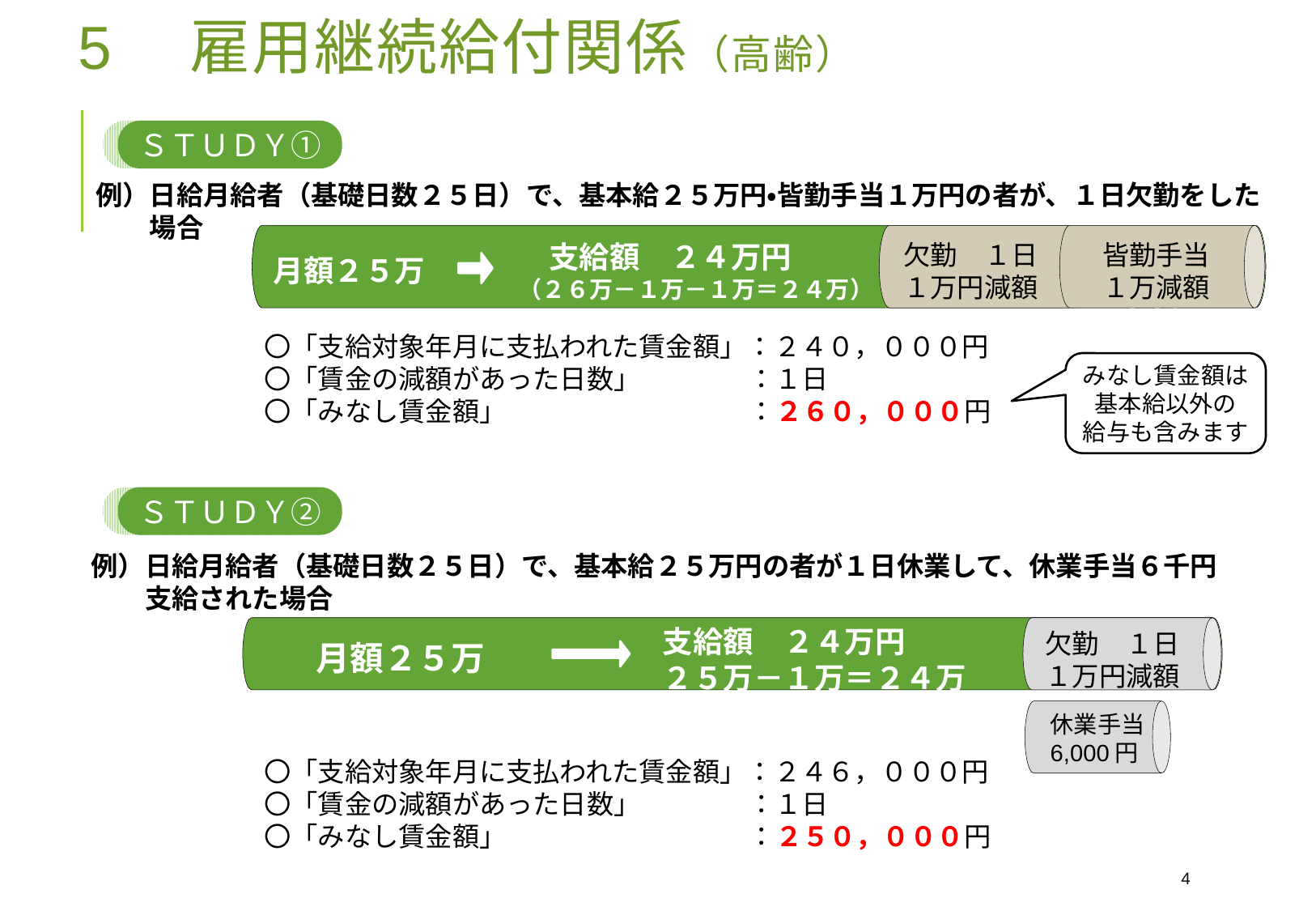

5　雇用継続給付関係（高齢）

ＳＴＵＤＹ①
例）日給月給者（基礎日数２５日）で、基本給２５万円・皆勤手当１万円の者が、１日欠勤をした
　　場合

　支給額　２４万円
（２６万－１万－１万＝２４万）
欠勤　１日
１万円減額
皆勤手当
１万
皆勤手当
１万減額
月額２５万

〇「支給対象年月に支払われた賃金額」：２４０，０００円
〇「賃金の減額があった日数」　　　　：１日
〇「みなし賃金額」　　　　　　　　　：２６０，０００円
みなし賃金額は基本給以外の
給与も含みます

ＳＴＵＤＹ②
例）日給月給者（基礎日数２５日）で、基本給２５万円の者が１日休業して、休業手当６千円
　　支給された場合

支給額　２４万円
２５万－１万＝２４万
欠勤　１日
１万円減額
月額２５万

休業手当
6,000円
〇「支給対象年月に支払われた賃金額」：２４６，０００円
〇「賃金の減額があった日数」　　　　：１日
〇「みなし賃金額」　　　　　　　　　：２５０，０００円
4